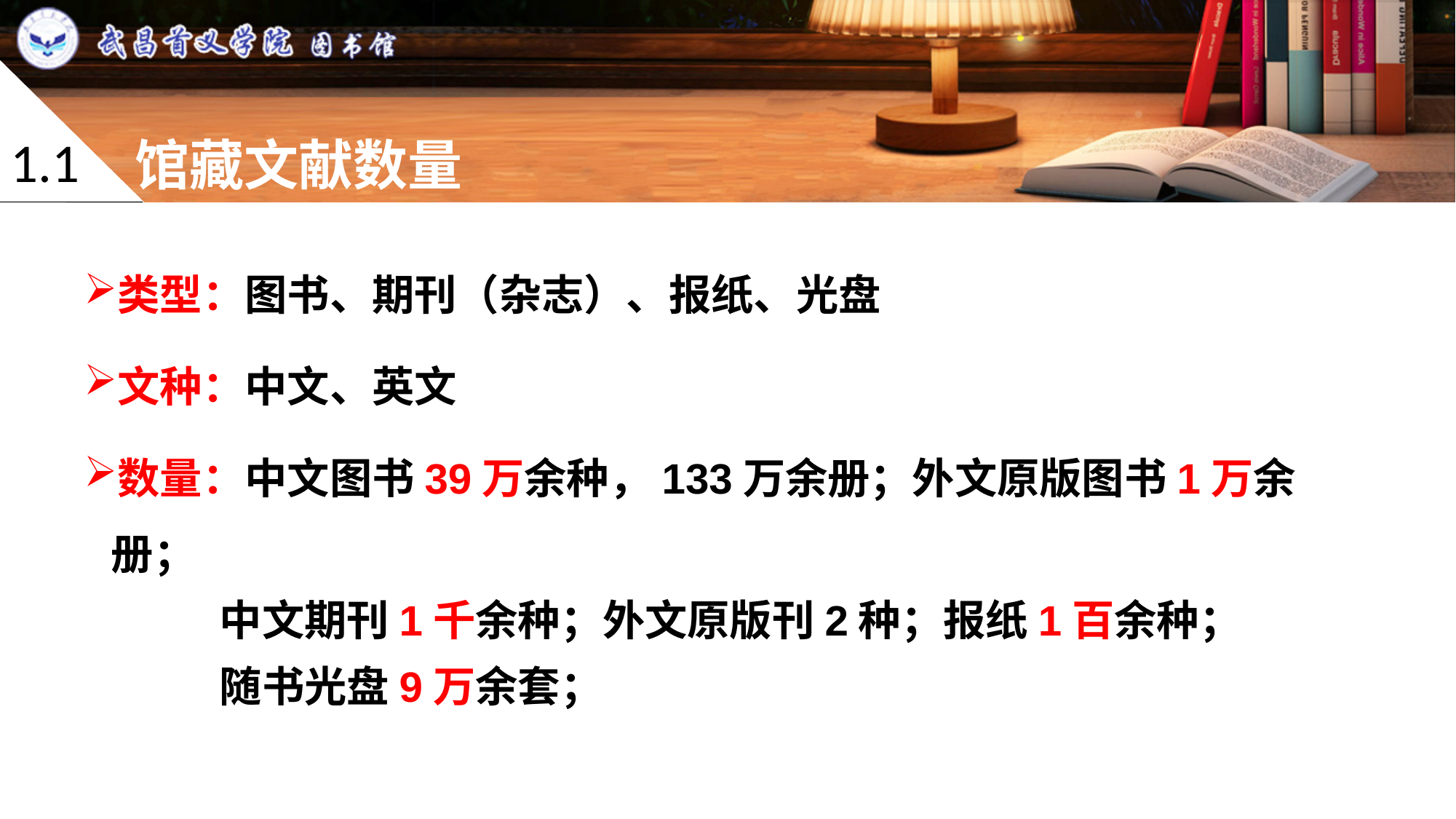

1.1
馆藏文献数量
类型：图书、期刊（杂志）、报纸、光盘
文种：中文、英文
数量：中文图书39万余种，133万余册；外文原版图书1万余册；
             中文期刊1千余种；外文原版刊2种；报纸1百余种；
             随书光盘9万余套；